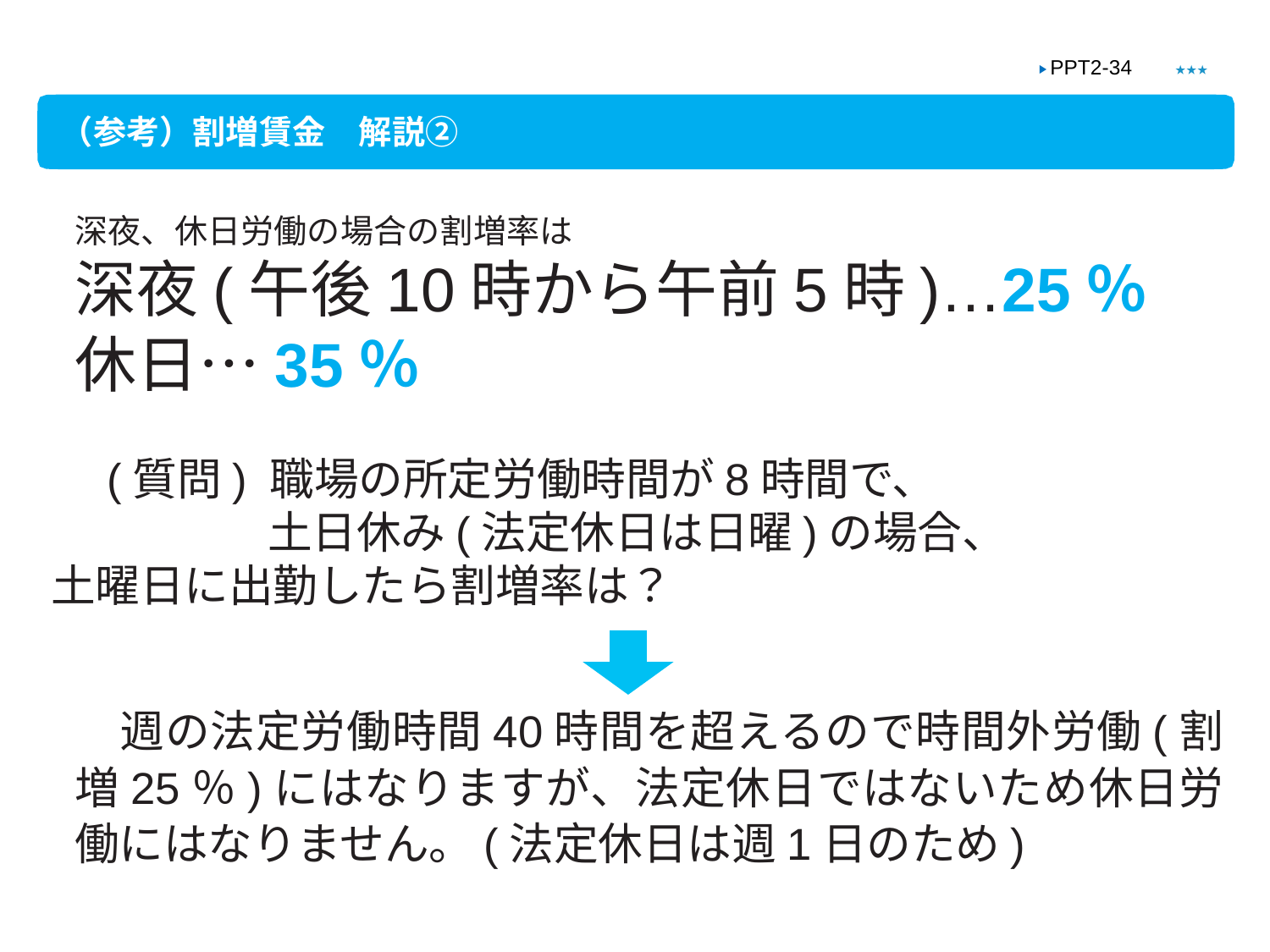

★★★
▶ PPT2-34

（参考）割増賃金　解説②
深夜、休日労働の場合の割増率は
深夜(午後10時から午前5時)…25％
休日…35％
　(質問) 職場の所定労働時間が8時間で、         土日休み(法定休日は日曜)の場合、
土曜日に出勤したら割増率は？

　週の法定労働時間40時間を超えるので時間外労働(割増25％)にはなりますが、法定休日ではないため休日労働にはなりません。(法定休日は週1日のため)